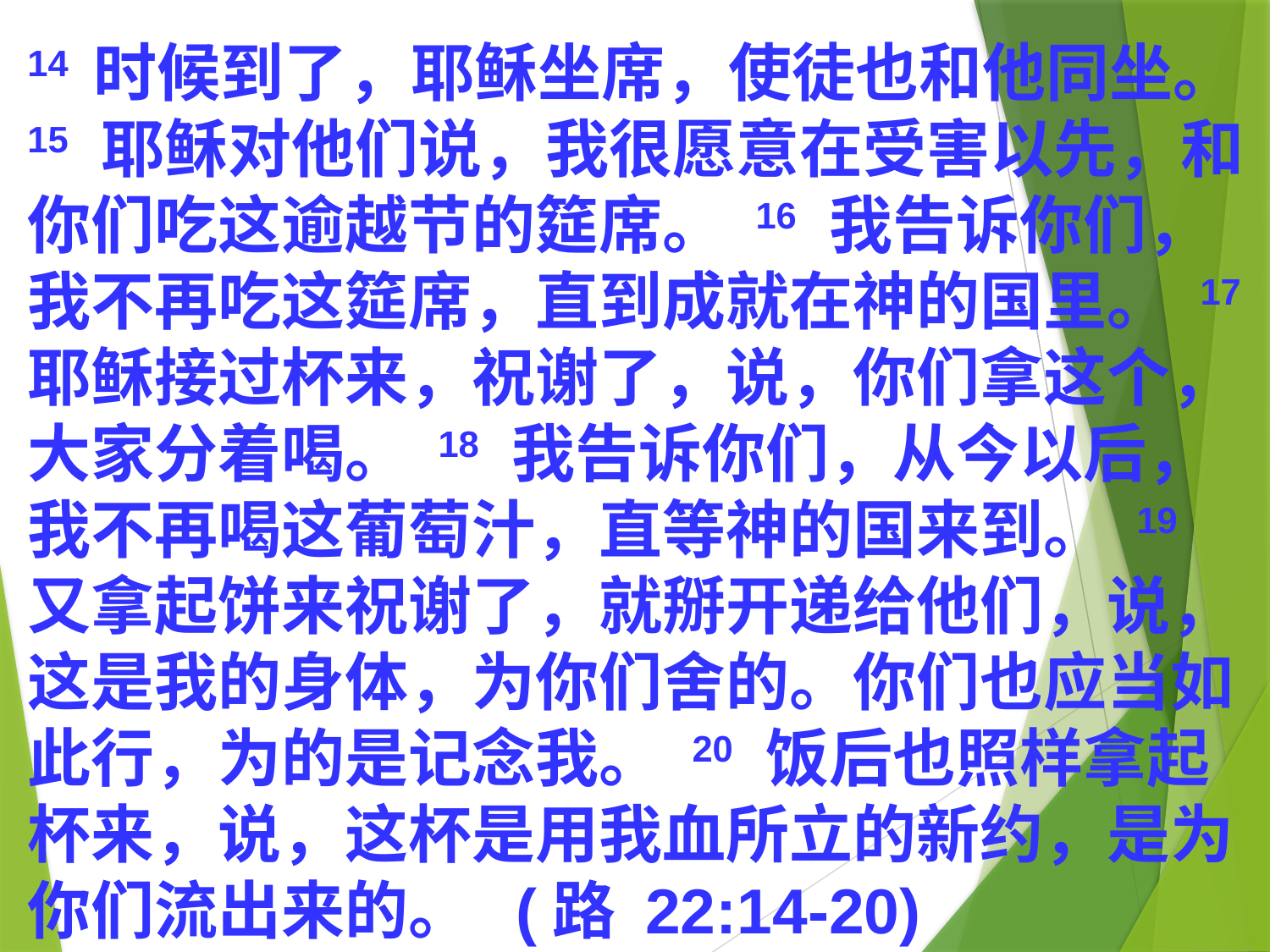

14 时候到了，耶稣坐席，使徒也和他同坐。 15 耶稣对他们说，我很愿意在受害以先，和你们吃这逾越节的筵席。 16 我告诉你们，我不再吃这筵席，直到成就在神的国里。 17 耶稣接过杯来，祝谢了，说，你们拿这个，大家分着喝。 18 我告诉你们，从今以后，我不再喝这葡萄汁，直等神的国来到。 19 又拿起饼来祝谢了，就掰开递给他们，说，这是我的身体，为你们舍的。你们也应当如此行，为的是记念我。 20 饭后也照样拿起杯来，说，这杯是用我血所立的新约，是为你们流出来的。  (路 22:14-20)